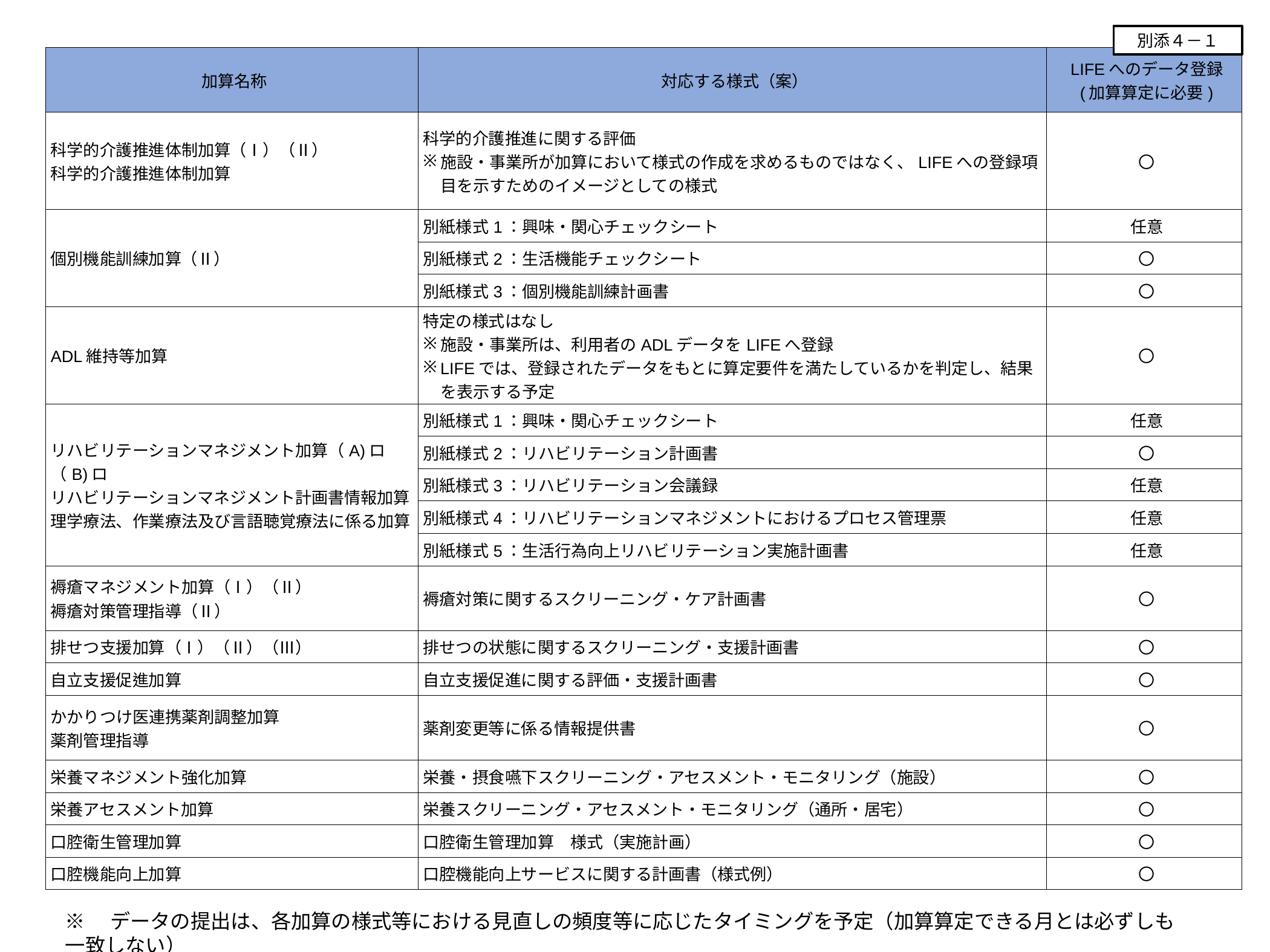

別添４－１
| 加算名称 | 対応する様式（案） | LIFEへのデータ登録 (加算算定に必要) |
| --- | --- | --- |
| 科学的介護推進体制加算（Ⅰ）（Ⅱ） 科学的介護推進体制加算 | 科学的介護推進に関する評価 施設・事業所が加算において様式の作成を求めるものではなく、LIFEへの登録項目を示すためのイメージとしての様式 | 〇 |
| 個別機能訓練加算（Ⅱ） | 別紙様式1：興味・関心チェックシート | 任意 |
|  | 別紙様式2：生活機能チェックシート | 〇 |
|  | 別紙様式3：個別機能訓練計画書 | 〇 |
| ADL維持等加算 | 特定の様式はなし 施設・事業所は、利用者のADLデータをLIFEへ登録 LIFEでは、登録されたデータをもとに算定要件を満たしているかを判定し、結果を表示する予定 | 〇 |
| リハビリテーションマネジメント加算（A)ロ（B)ロ リハビリテーションマネジメント計画書情報加算 理学療法、作業療法及び言語聴覚療法に係る加算 | 別紙様式1：興味・関心チェックシート | 任意 |
|  | 別紙様式2：リハビリテーション計画書 | 〇 |
|  | 別紙様式3：リハビリテーション会議録 | 任意 |
|  | 別紙様式4：リハビリテーションマネジメントにおけるプロセス管理票 | 任意 |
|  | 別紙様式5：生活行為向上リハビリテーション実施計画書 | 任意 |
| 褥瘡マネジメント加算（Ⅰ）（Ⅱ） 褥瘡対策管理指導（Ⅱ） | 褥瘡対策に関するスクリーニング・ケア計画書 | 〇 |
| 排せつ支援加算（Ⅰ）（Ⅱ）（Ⅲ） | 排せつの状態に関するスクリーニング・支援計画書 | 〇 |
| 自立支援促進加算 | 自立支援促進に関する評価・支援計画書 | 〇 |
| かかりつけ医連携薬剤調整加算 薬剤管理指導 | 薬剤変更等に係る情報提供書 | 〇 |
| 栄養マネジメント強化加算 | 栄養・摂食嚥下スクリーニング・アセスメント・モニタリング（施設） | 〇 |
| 栄養アセスメント加算 | 栄養スクリーニング・アセスメント・モニタリング（通所・居宅） | 〇 |
| 口腔衛生管理加算 | 口腔衛生管理加算　様式（実施計画） | 〇 |
| 口腔機能向上加算 | 口腔機能向上サービスに関する計画書（様式例） | 〇 |
※　データの提出は、各加算の様式等における見直しの頻度等に応じたタイミングを予定（加算算定できる月とは必ずしも一致しない）